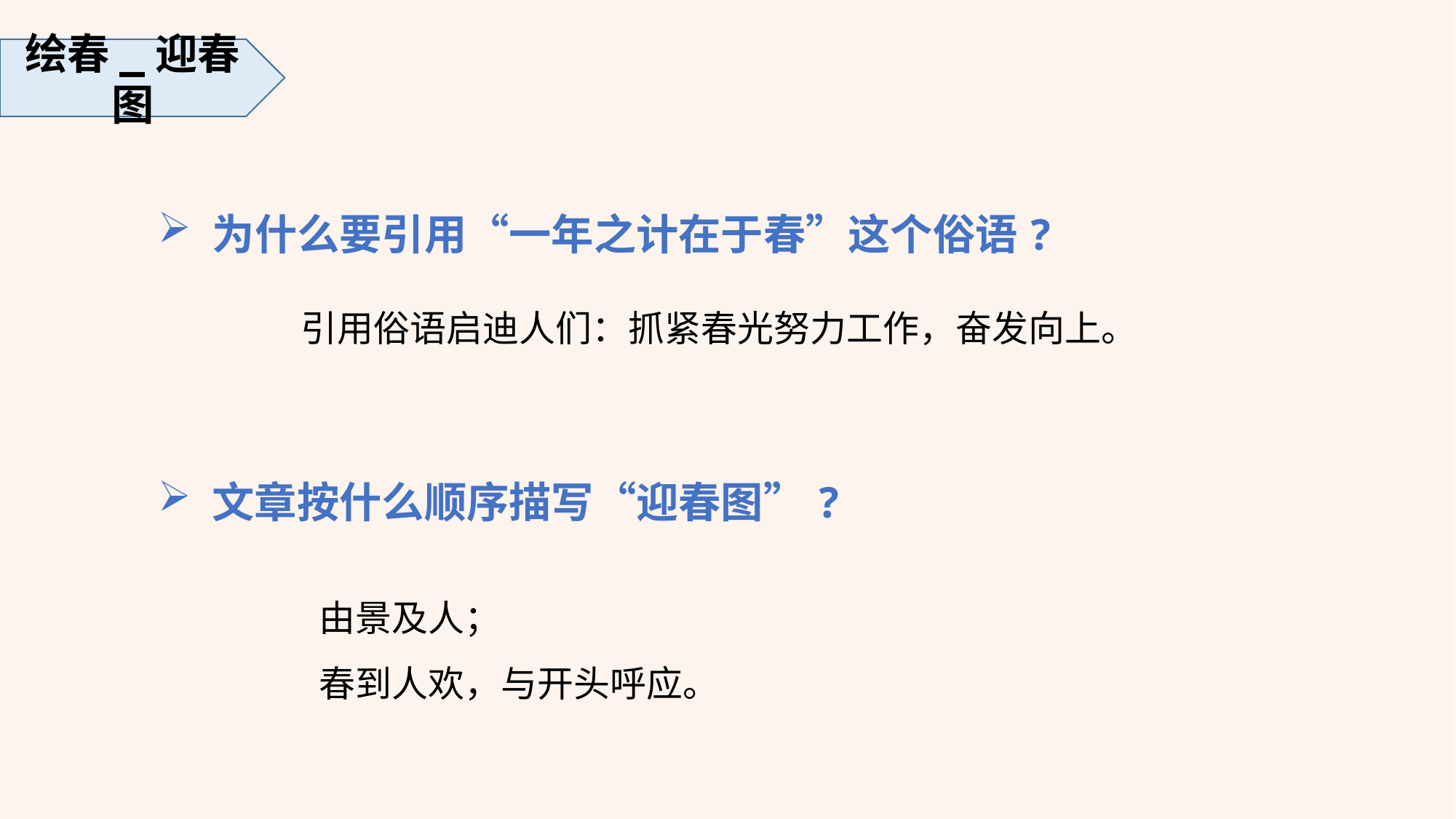

绘春_迎春图
为什么要引用“一年之计在于春”这个俗语?
引用俗语启迪人们：抓紧春光努力工作，奋发向上。
文章按什么顺序描写“迎春图”?
由景及人；
春到人欢，与开头呼应。